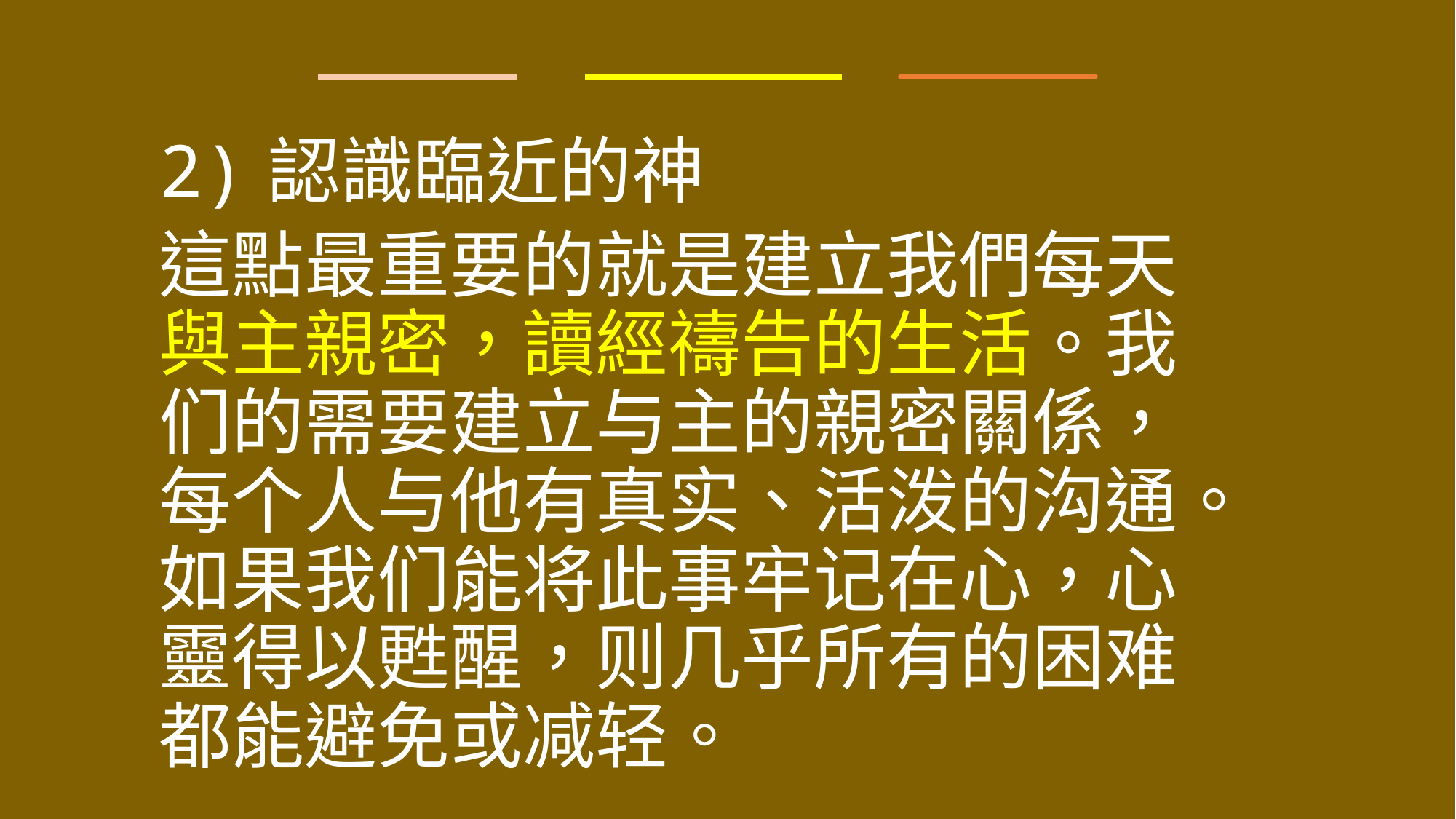

2)	認識臨近的神
這點最重要的就是建立我們每天與主親密，讀經禱告的生活。我们的需要建立与主的親密關係，每个人与他有真实、活泼的沟通。如果我们能将此事牢记在心，心靈得以甦醒，则几乎所有的困难都能避免或减轻。